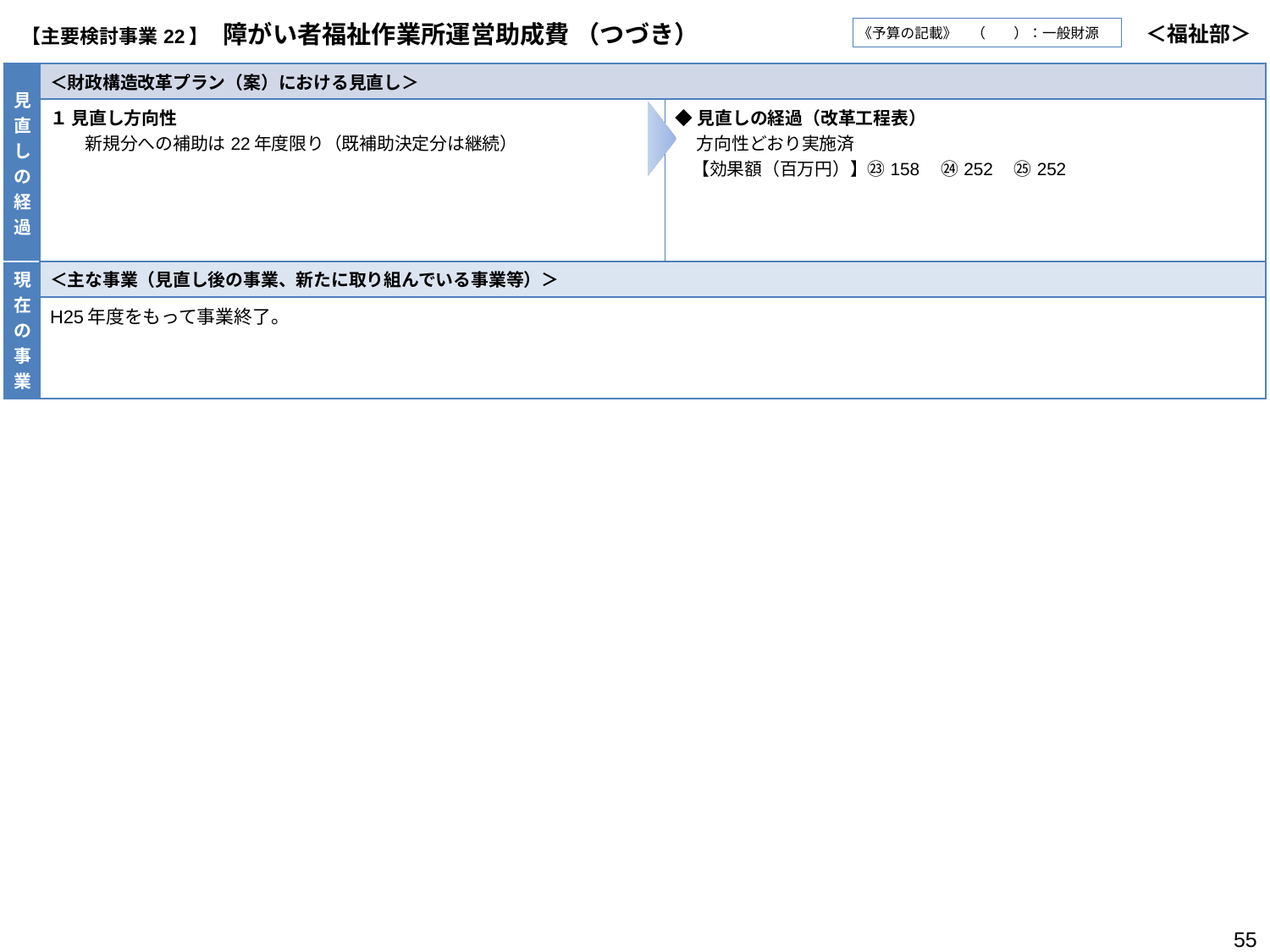

| 【主要検討事業22】　障がい者福祉作業所運営助成費 （つづき） | ＜福祉部＞ |
| --- | --- |
《予算の記載》　（　　）：一般財源
| 見直しの経過 | ＜財政構造改革プラン（案）における見直し＞ |  |
| --- | --- | --- |
|  | １ 見直し方向性 　　新規分への補助は22年度限り（既補助決定分は継続） | ◆見直しの経過（改革工程表） 　 方向性どおり実施済 【効果額（百万円）】㉓158　㉔252　㉕252 |
| 現在の事業 | ＜主な事業（見直し後の事業、新たに取り組んでいる事業等）＞ |  |
|  | H25年度をもって事業終了。 |  |

55